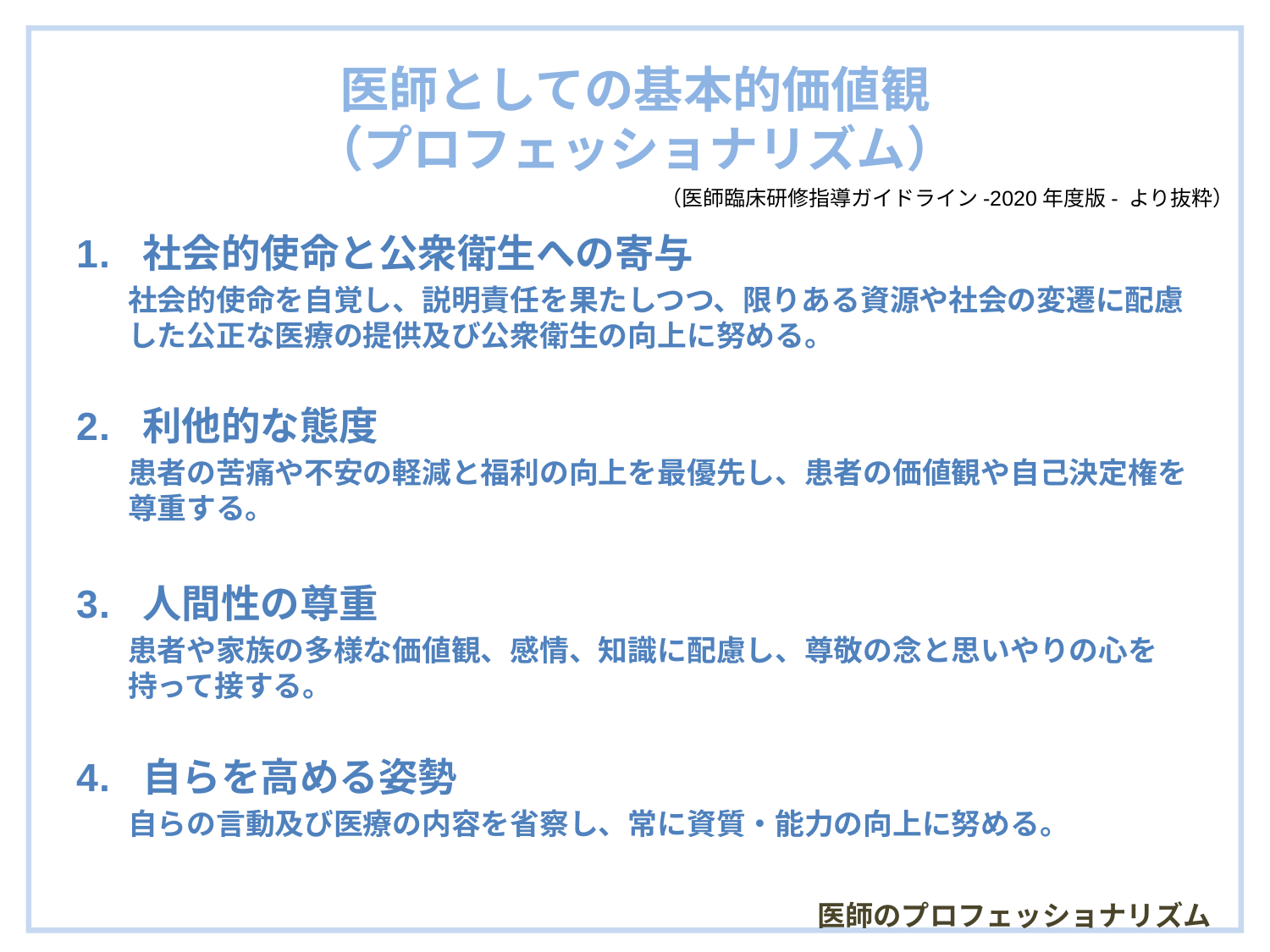

# 医師としての基本的価値観 （プロフェッショナリズム）

（医師臨床研修指導ガイドライン-2020年度版- より抜粋）
社会的使命と公衆衛生への寄与
社会的使命を自覚し、説明責任を果たしつつ、限りある資源や社会の変遷に配慮した公正な医療の提供及び公衆衛生の向上に努める。

利他的な態度
患者の苦痛や不安の軽減と福利の向上を最優先し、患者の価値観や自己決定権を尊重する。

人間性の尊重
患者や家族の多様な価値観、感情、知識に配慮し、尊敬の念と思いやりの心を持って接する。

自らを高める姿勢
自らの言動及び医療の内容を省察し、常に資質・能力の向上に努める。
医師のプロフェッショナリズム